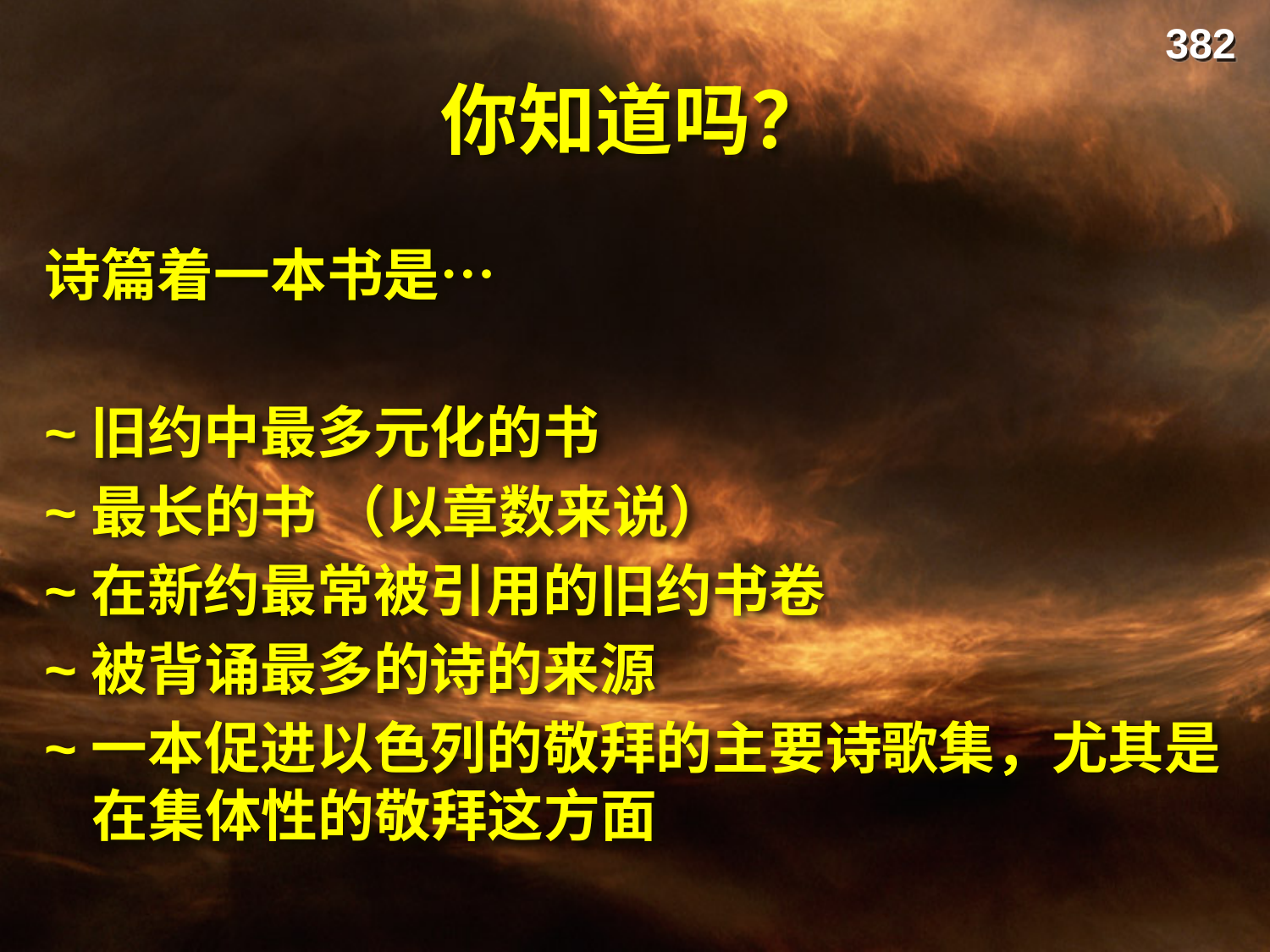

382
# 你知道吗？
诗篇着一本书是…

~旧约中最多元化的书
~最长的书 （以章数来说）
~在新约最常被引用的旧约书卷
~被背诵最多的诗的来源
~一本促进以色列的敬拜的主要诗歌集，尤其是在集体性的敬拜这方面